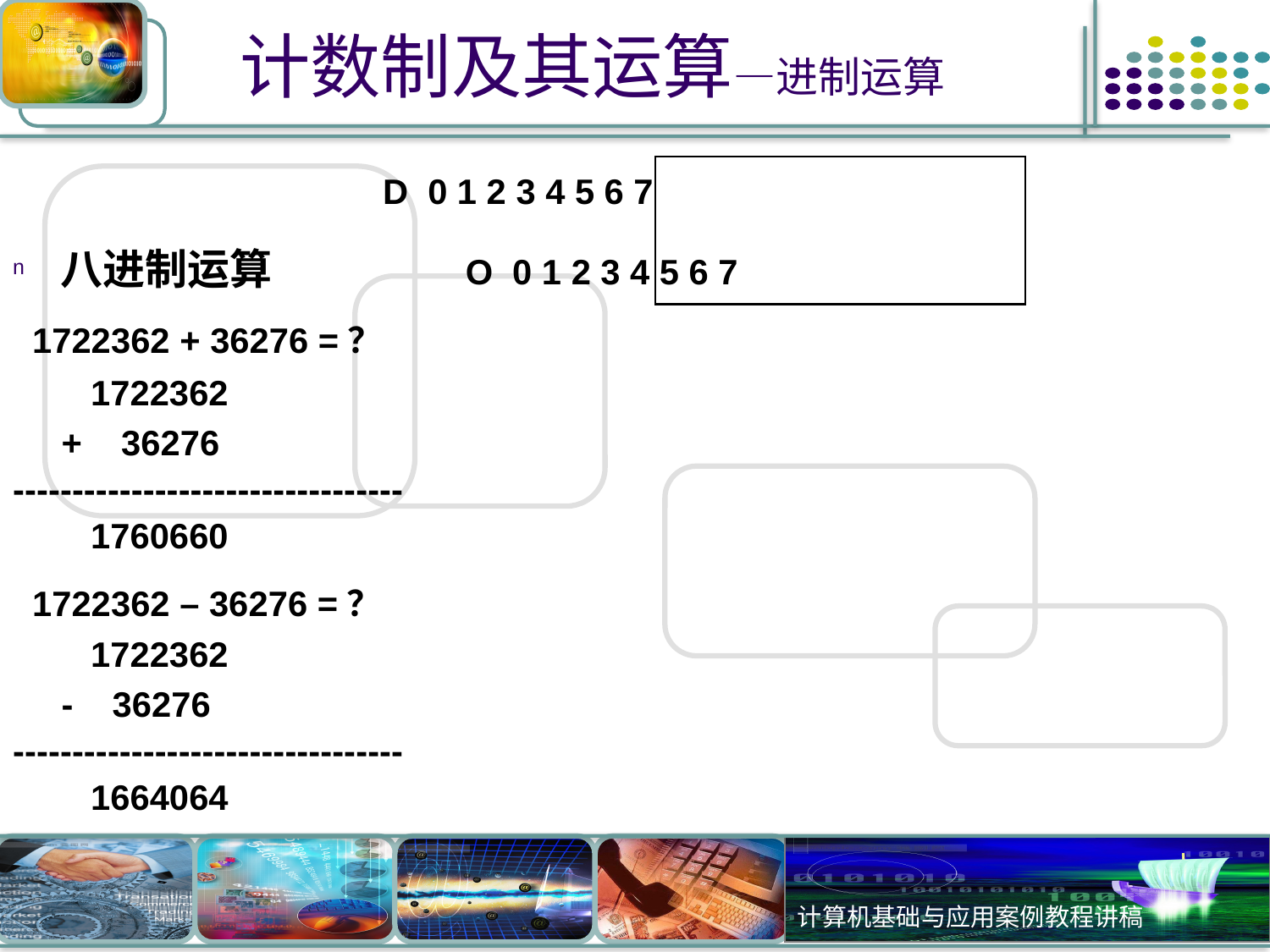

# 计数制及其运算—进制运算

                                      D  0 1 2 3 4 5 6 7
八进制运算                       O  0 1 2 3 4 5 6 7
  1722362 + 36276 =？
        1722362
     +    36276
---------------------------------
        1760660
  1722362 – 36276 =？
        1722362
     -    36276
---------------------------------
        1664064